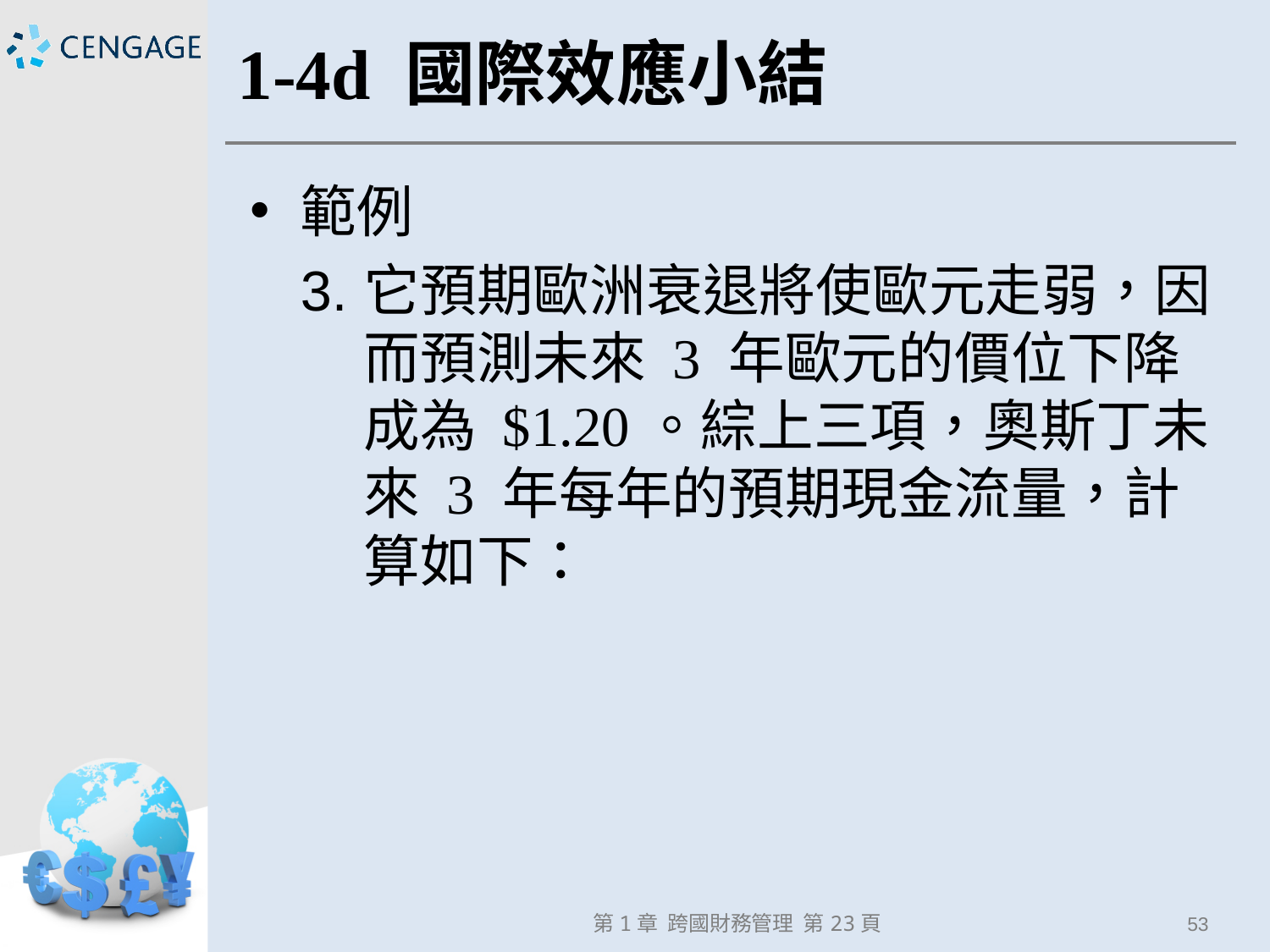

# 1-4d 國際效應小結
範例
它預期歐洲衰退將使歐元走弱，因而預測未來 3 年歐元的價位下降成為 $1.20。綜上三項，奧斯丁未來 3 年每年的預期現金流量，計算如下：
第1章  跨國財務管理  第23頁
53